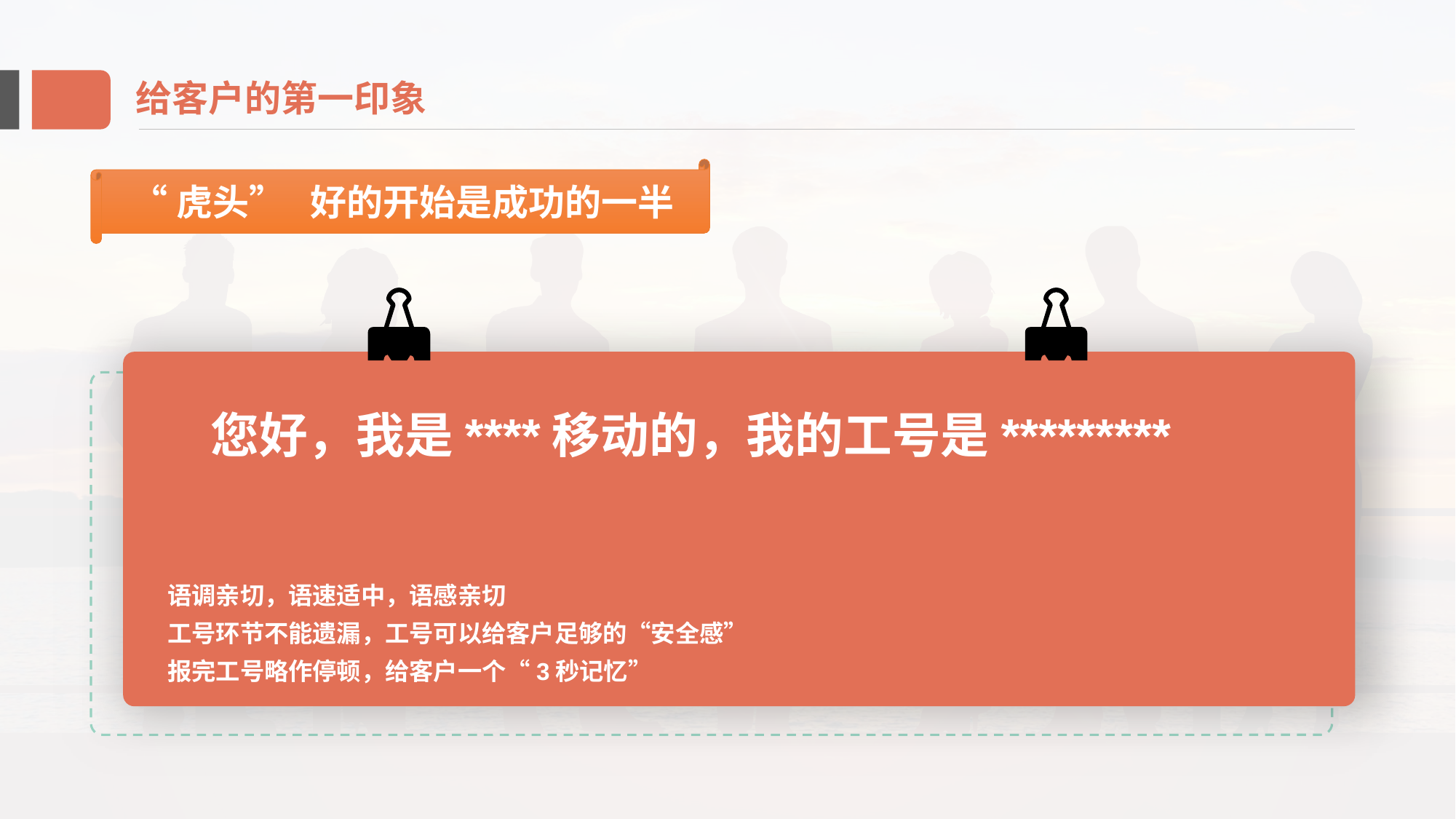

给客户的第一印象

“虎头”   好的开始是成功的一半

       您好，我是****移动的，我的工号是*********
语调亲切，语速适中，语感亲切
工号环节不能遗漏，工号可以给客户足够的“安全感”
报完工号略作停顿，给客户一个“3秒记忆”